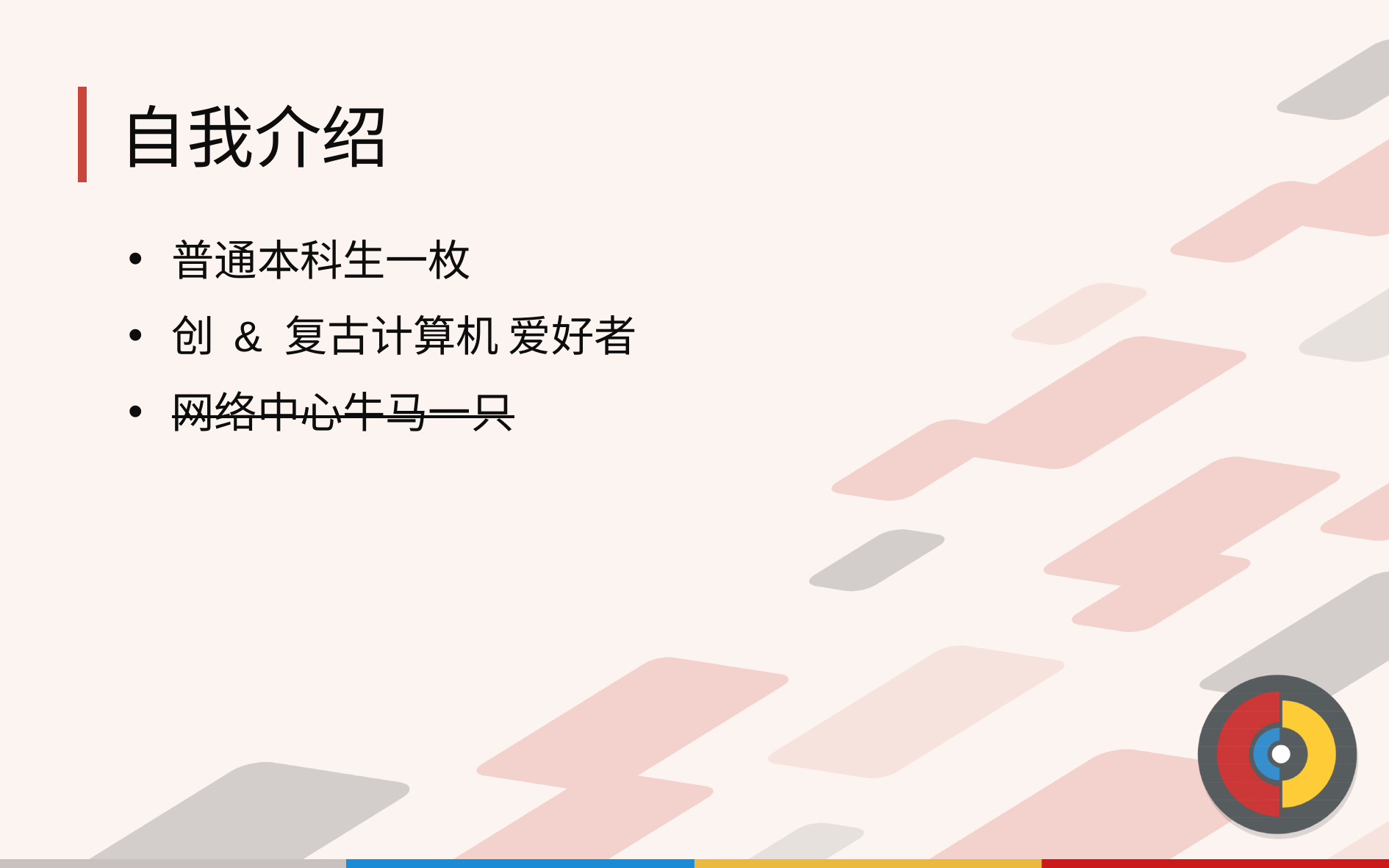

# 自我介绍
普通本科生一枚
创 & 复古计算机 爱好者
网络中心牛马一只